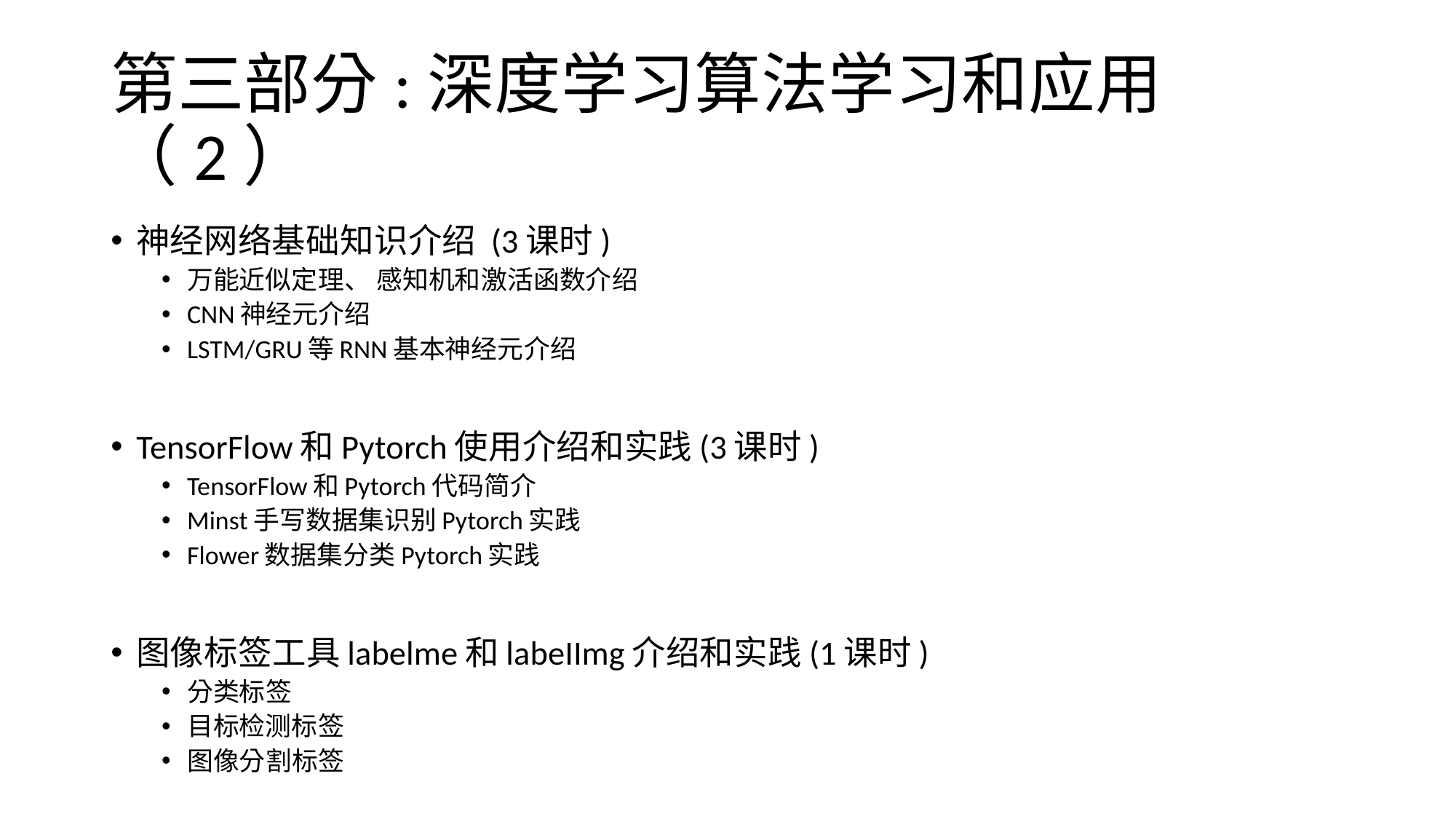

# 第三部分:深度学习算法学习和应用（2）
神经网络基础知识介绍 (3课时)
万能近似定理、 感知机和激活函数介绍
CNN神经元介绍
LSTM/GRU等RNN基本神经元介绍

TensorFlow和Pytorch使用介绍和实践(3课时)
TensorFlow和Pytorch代码简介
Minst手写数据集识别Pytorch实践
Flower数据集分类Pytorch实践

图像标签工具labelme和labeIImg介绍和实践(1课时)
分类标签
目标检测标签
图像分割标签